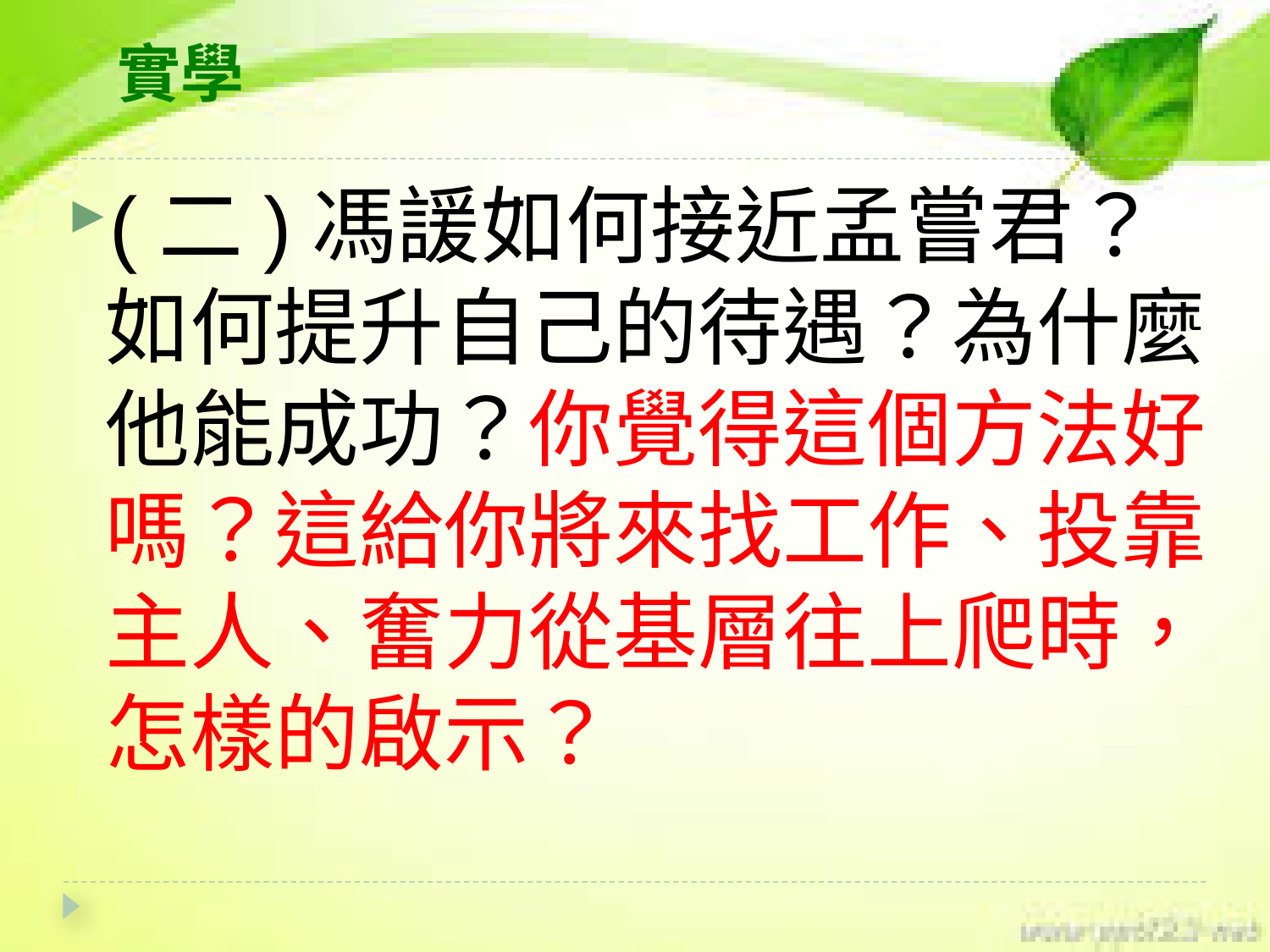

實學

(二)馮諼如何接近孟嘗君？如何提升自己的待遇？為什麼他能成功？你覺得這個方法好嗎？這給你將來找工作、投靠主人、奮力從基層往上爬時，怎樣的啟示？